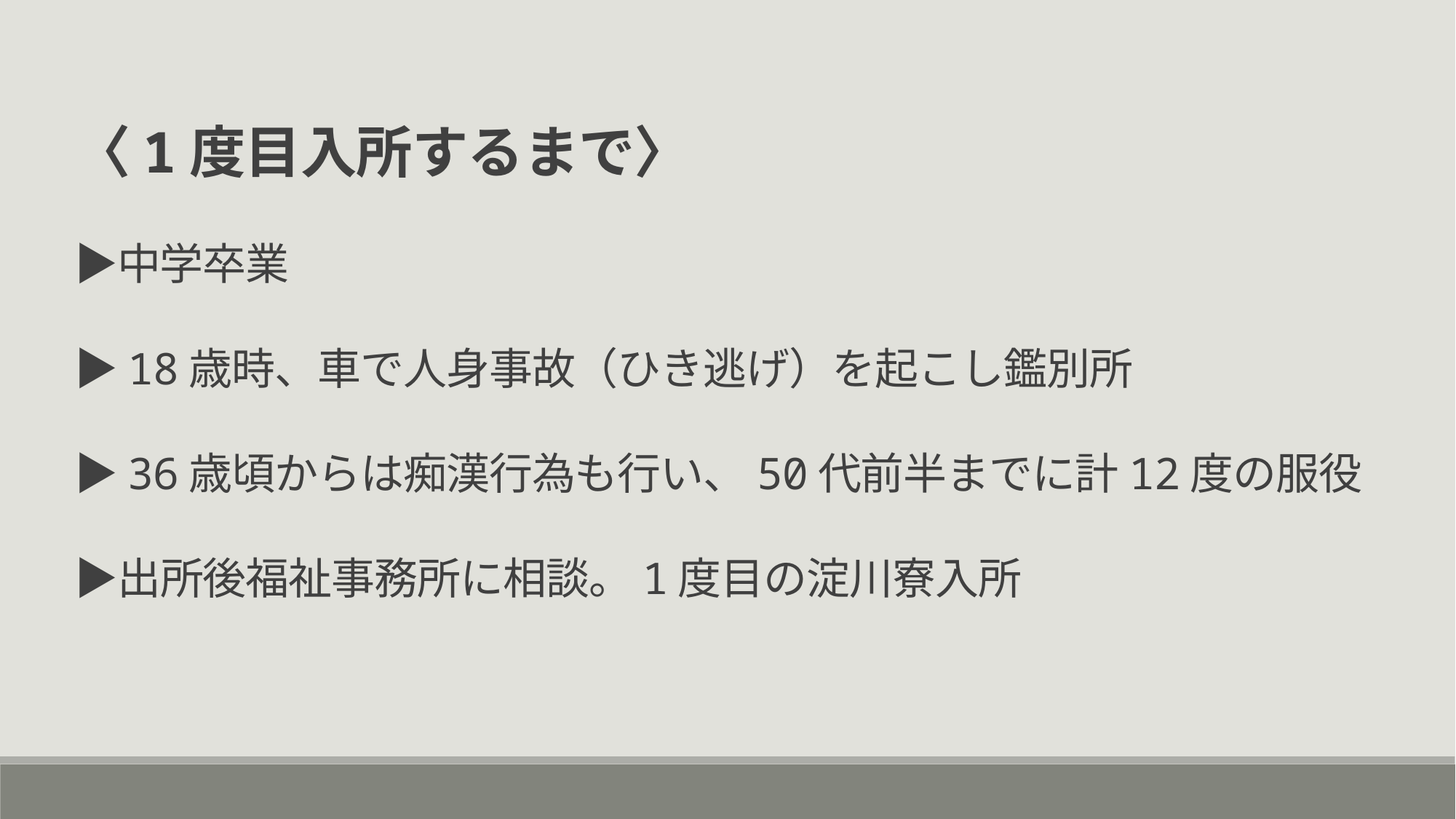

〈1度目入所するまで〉
▶中学卒業
▶18歳時、車で人身事故（ひき逃げ）を起こし鑑別所
▶36歳頃からは痴漢行為も行い、50代前半までに計12度の服役
▶出所後福祉事務所に相談。1度目の淀川寮入所